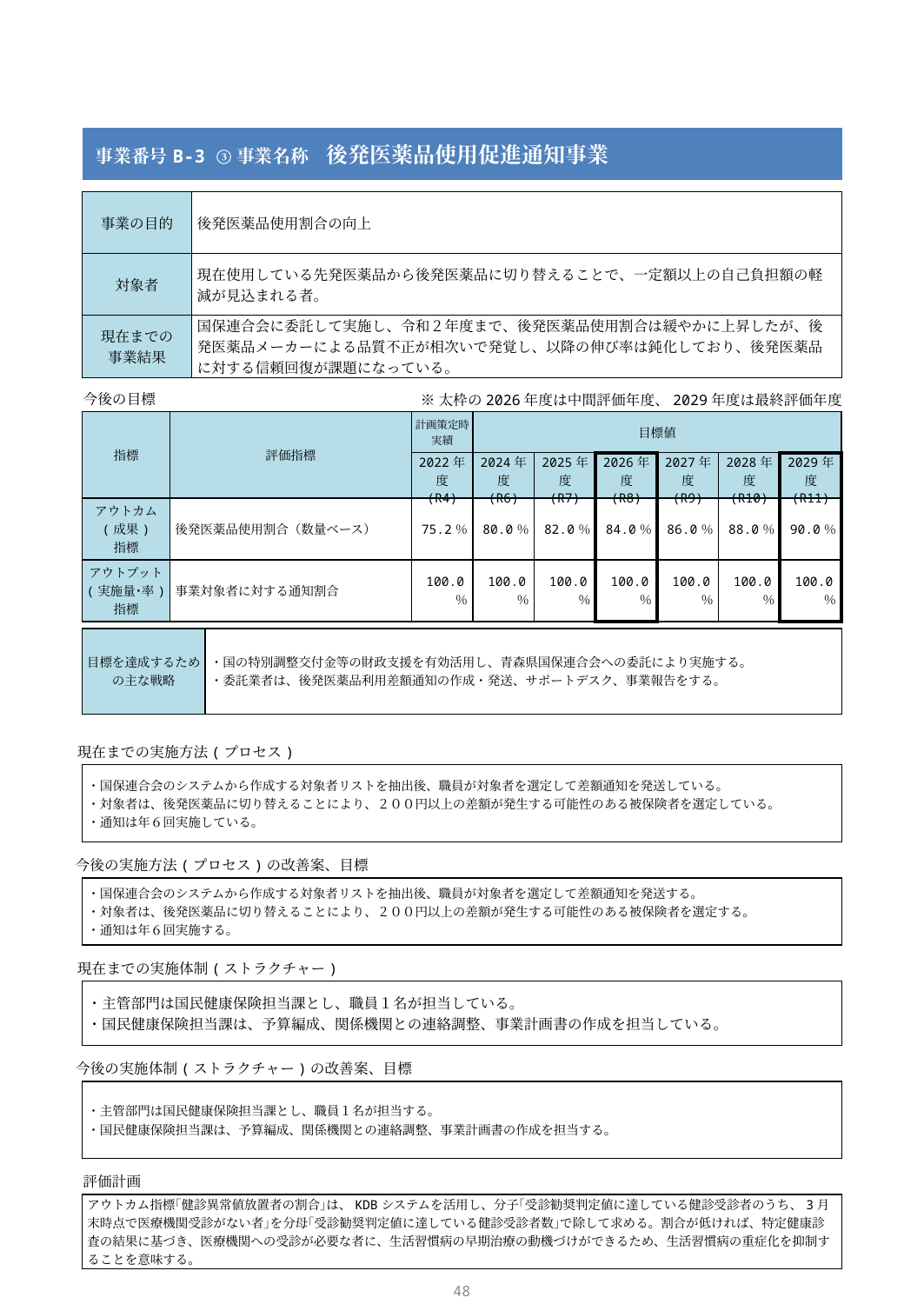

| 事業番号B-3 ③事業名称　後発医薬品使用促進通知事業 |
| --- |
| 事業の目的 | 後発医薬品使用割合の向上 |
| --- | --- |
| 対象者 | 現在使用している先発医薬品から後発医薬品に切り替えることで、一定額以上の自己負担額の軽減が見込まれる者。 |
| 現在までの 事業結果 | 国保連合会に委託して実施し、令和２年度まで、後発医薬品使用割合は緩やかに上昇したが、後発医薬品メーカーによる品質不正が相次いで発覚し、以降の伸び率は鈍化しており、後発医薬品に対する信頼回復が課題になっている。 |
今後の目標
※太枠の2026年度は中間評価年度、2029年度は最終評価年度
| 指標 | 評価指標 | 計画策定時 実績 | 目標値 |  |  |  |  |  |
| --- | --- | --- | --- | --- | --- | --- | --- | --- |
|  |  | 2022年度 (R4) | 2024年度 (R6) | 2025年度 (R7) | 2026年度 (R8) | 2027年度 (R9) | 2028年度 (R10) | 2029年度 (R11) |
| アウトカム (成果) 指標 | 後発医薬品使用割合（数量ベース） | 75.2％ | 80.0％ | 82.0％ | 84.0％ | 86.0％ | 88.0％ | 90.0％ |
| アウトプット (実施量･率) 指標 | 事業対象者に対する通知割合 | 100.0％ | 100.0％ | 100.0％ | 100.0％ | 100.0％ | 100.0％ | 100.0％ |
| 目標を達成するため の主な戦略 | ・国の特別調整交付金等の財政支援を有効活用し、青森県国保連合会への委託により実施する。 ・委託業者は、後発医薬品利用差額通知の作成・発送、サポートデスク、事業報告をする。 |
| --- | --- |
現在までの実施方法(プロセス)
| ・国保連合会のシステムから作成する対象者リストを抽出後、職員が対象者を選定して差額通知を発送している。 ・対象者は、後発医薬品に切り替えることにより、２００円以上の差額が発生する可能性のある被保険者を選定している。 ・通知は年６回実施している。 |
| --- |
今後の実施方法(プロセス)の改善案、目標
| ・国保連合会のシステムから作成する対象者リストを抽出後、職員が対象者を選定して差額通知を発送する。 ・対象者は、後発医薬品に切り替えることにより、２００円以上の差額が発生する可能性のある被保険者を選定する。 ・通知は年６回実施する。 |
| --- |
現在までの実施体制(ストラクチャー)
| ・主管部門は国民健康保険担当課とし、職員１名が担当している。 ・国民健康保険担当課は、予算編成、関係機関との連絡調整、事業計画書の作成を担当している。 |
| --- |
今後の実施体制(ストラクチャー)の改善案、目標
| ・主管部門は国民健康保険担当課とし、職員１名が担当する。 ・国民健康保険担当課は、予算編成、関係機関との連絡調整、事業計画書の作成を担当する。 |
| --- |
評価計画
| アウトカム指標｢健診異常値放置者の割合｣は、KDBシステムを活用し、分子｢受診勧奨判定値に達している健診受診者のうち、3月末時点で医療機関受診がない者｣を分母｢受診勧奨判定値に達している健診受診者数｣で除して求める。割合が低ければ、特定健康診査の結果に基づき、医療機関への受診が必要な者に、生活習慣病の早期治療の動機づけができるため、生活習慣病の重症化を抑制することを意味する。 |
| --- |
48